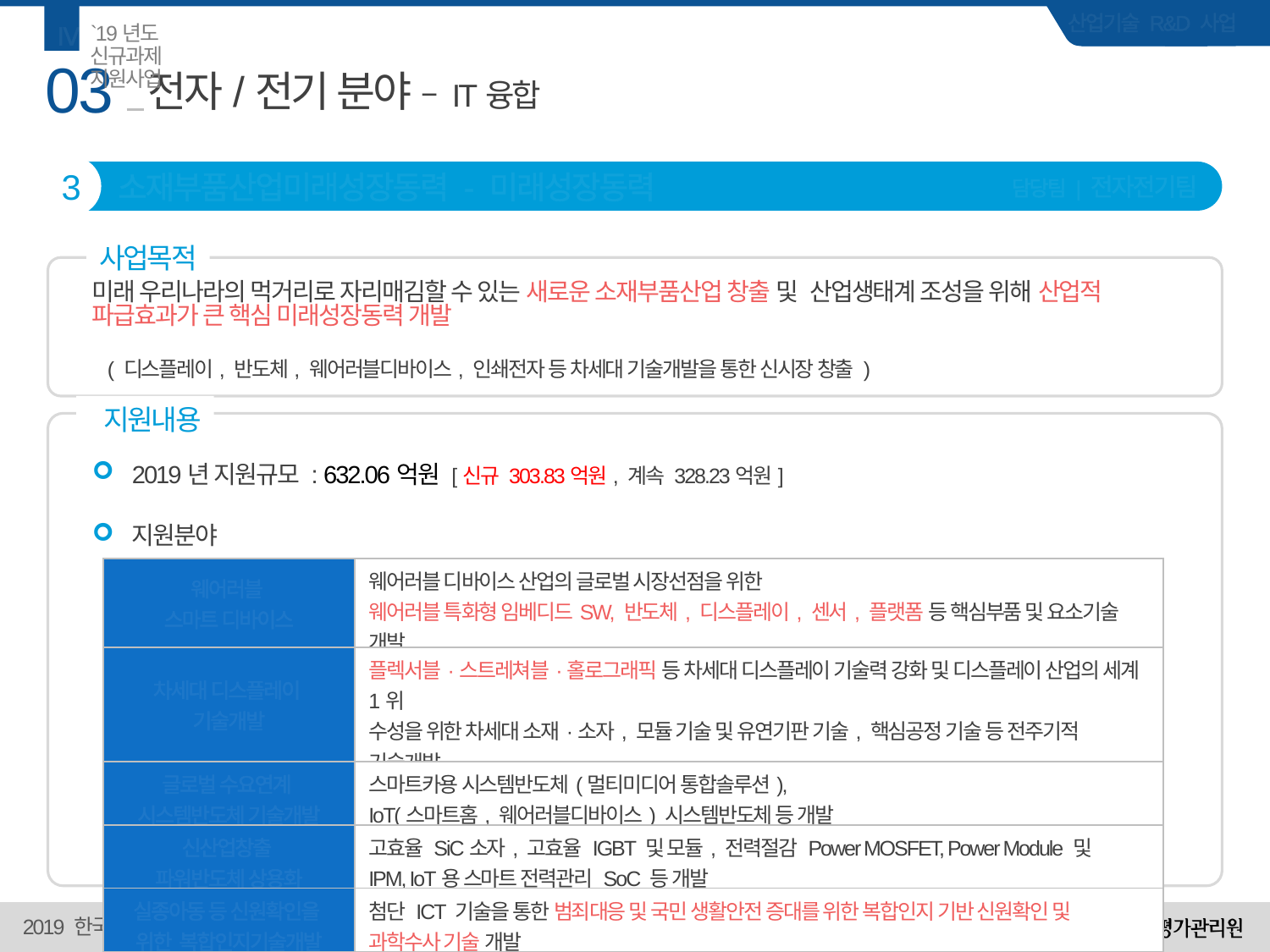

Ⅳ
`19년도 신규과제 지원사업
03
# 전자/전기 분야 – IT융합
3
소재부품산업미래성장동력 - 미래성장동력
담당팀 | 전자전기팀
사업목적

미래 우리나라의 먹거리로 자리매김할 수 있는 새로운 소재부품산업 창출 및  산업생태계 조성을 위해 산업적 파급효과가 큰 핵심 미래성장동력 개발
( 디스플레이, 반도체, 웨어러블디바이스, 인쇄전자 등 차세대 기술개발을 통한 신시장 창출 )
 지원내용

2019년 지원규모 : 632.06억원 [신규 303.83억원, 계속 328.23억원]

지원분야
| 웨어러블 스마트 디바이스 | 웨어러블 디바이스 산업의 글로벌 시장선점을 위한 웨어러블 특화형 임베디드SW, 반도체, 디스플레이, 센서, 플랫폼 등 핵심부품 및 요소기술 개발 |
| --- | --- |
| 차세대 디스플레이 기술개발 | 플렉서블·스트레쳐블·홀로그래픽 등 차세대 디스플레이 기술력 강화 및 디스플레이 산업의 세계 1위 수성을 위한 차세대 소재·소자, 모듈 기술 및 유연기판 기술, 핵심공정 기술 등 전주기적 기술개발 |
| 글로벌 수요연계 시스템반도체 기술개발 | 스마트카용 시스템반도체(멀티미디어 통합솔루션), IoT(스마트홈, 웨어러블디바이스) 시스템반도체 등 개발 |
| 신산업창출 파워반도체 상용화 | 고효율 SiC소자, 고효율 IGBT 및 모듈, 전력절감 Power MOSFET, Power Module 및 IPM, IoT용 스마트 전력관리 SoC 등 개발 |
| 실종아동 등 신원확인을 위한 복합인지기술개발 | 첨단 ICT 기술을 통한 범죄대응 및 국민 생활안전 증대를 위한 복합인지 기반 신원확인 및 과학수사 기술 개발 |
55